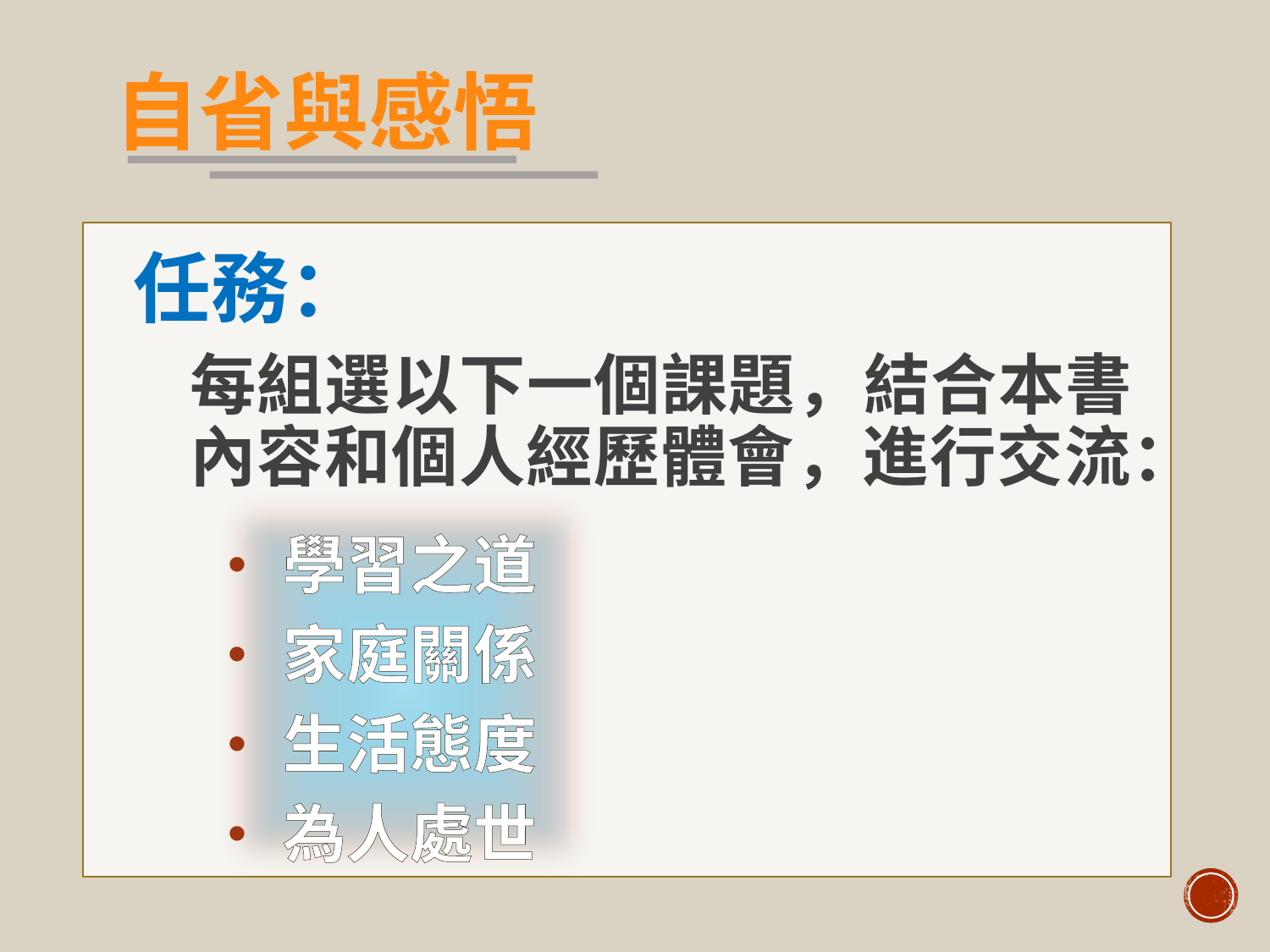

# 自省與感悟

任務：
每組選以下一個課題，結合本書內容和個人經歷體會，進行交流：

 學習之道
 家庭關係
 生活態度
 為人處世